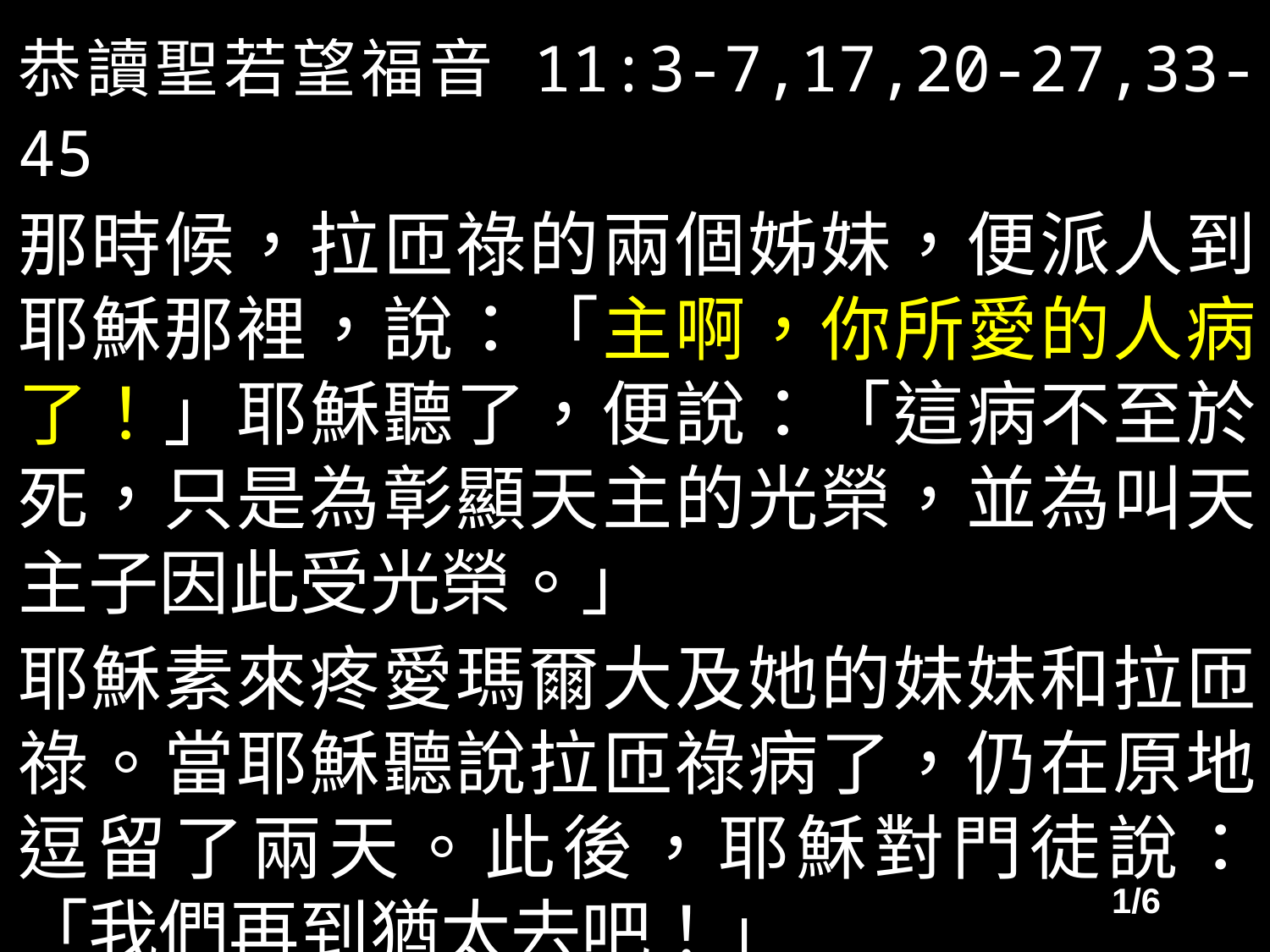

恭讀聖若望福音 11:3-7,17,20-27,33-45
那時候，拉匝祿的兩個姊妹，便派人到耶穌那裡，說：「主啊，你所愛的人病了！」耶穌聽了，便說：「這病不至於死，只是為彰顯天主的光榮，並為叫天主子因此受光榮。」
耶穌素來疼愛瑪爾大及她的妹妹和拉匝祿。當耶穌聽說拉匝祿病了，仍在原地逗留了兩天。此後，耶穌對門徒說：「我們再到猶太去吧！」
1/6